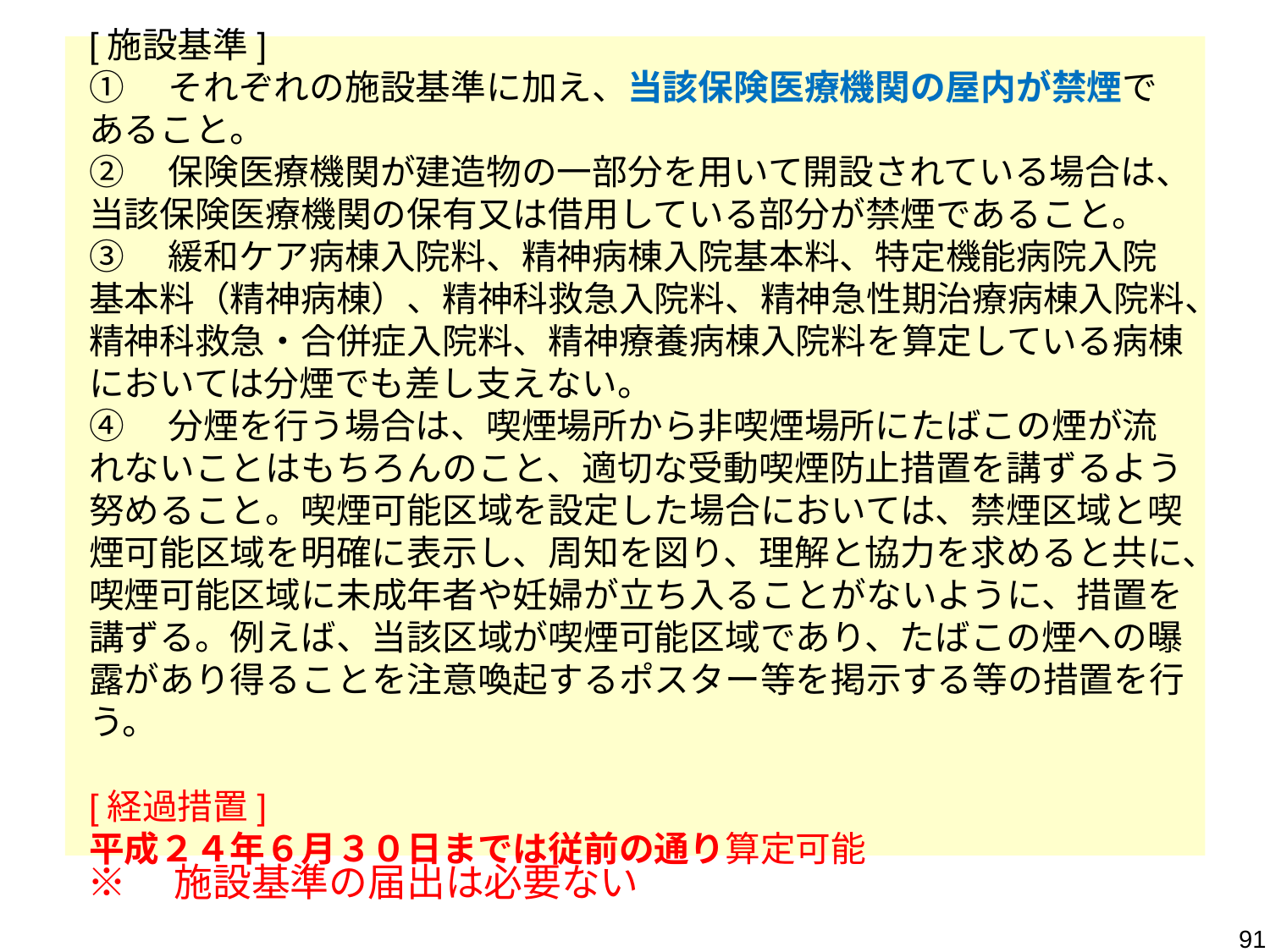

[施設基準]
①　それぞれの施設基準に加え、当該保険医療機関の屋内が禁煙であること。
②　保険医療機関が建造物の一部分を用いて開設されている場合は、当該保険医療機関の保有又は借用している部分が禁煙であること。
③　緩和ケア病棟入院料、精神病棟入院基本料、特定機能病院入院基本料（精神病棟）、精神科救急入院料、精神急性期治療病棟入院料、精神科救急・合併症入院料、精神療養病棟入院料を算定している病棟においては分煙でも差し支えない。
④　分煙を行う場合は、喫煙場所から非喫煙場所にたばこの煙が流れないことはもちろんのこと、適切な受動喫煙防止措置を講ずるよう努めること。喫煙可能区域を設定した場合においては、禁煙区域と喫煙可能区域を明確に表示し、周知を図り、理解と協力を求めると共に、喫煙可能区域に未成年者や妊婦が立ち入ることがないように、措置を講ずる。例えば、当該区域が喫煙可能区域であり、たばこの煙への曝露があり得ることを注意喚起するポスター等を掲示する等の措置を行う。

[経過措置]
平成２４年６月３０日までは従前の通り算定可能
※　施設基準の届出は必要ない
91